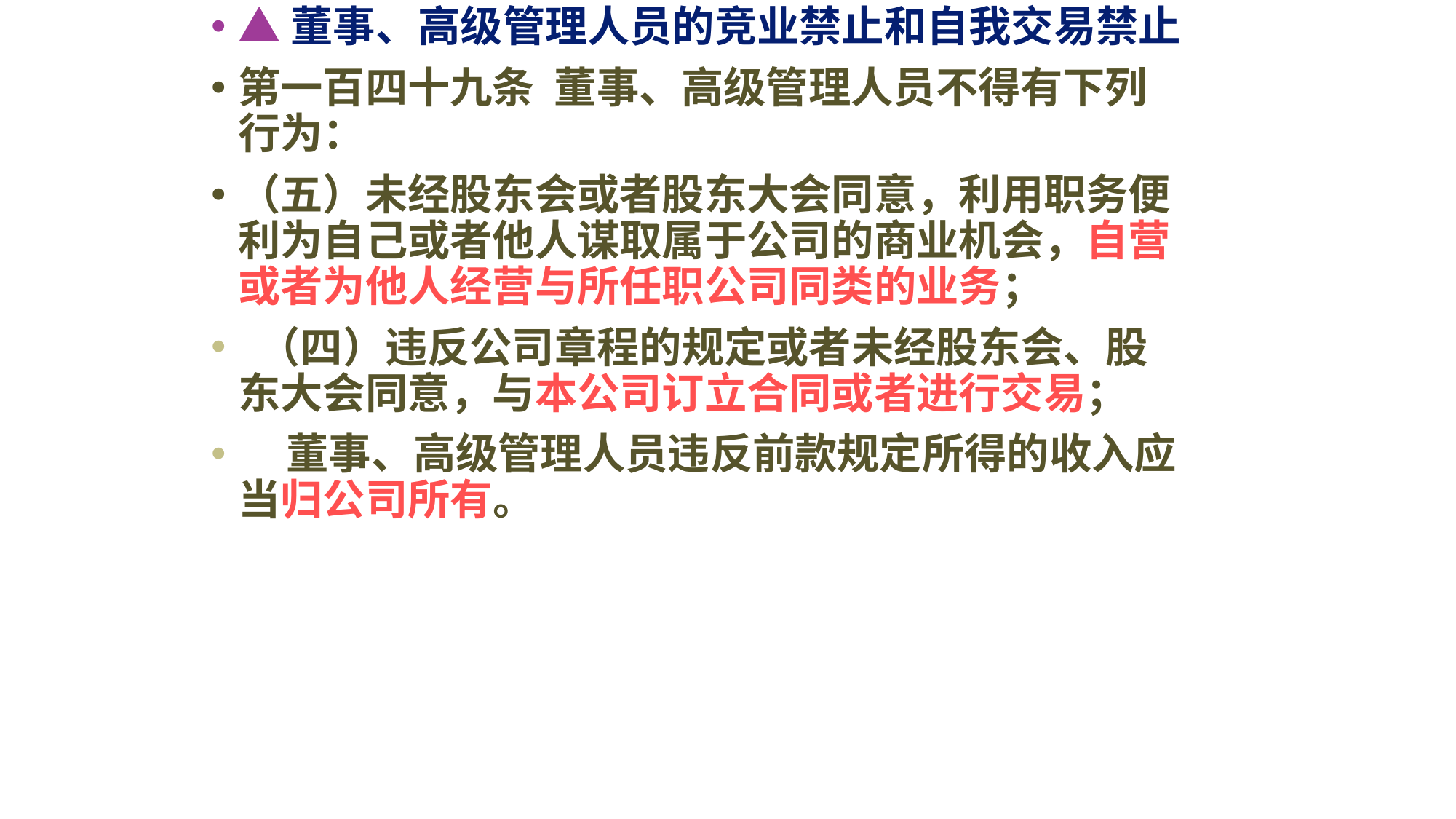

▲董事、高级管理人员的竞业禁止和自我交易禁止
第一百四十九条  董事、高级管理人员不得有下列行为：
（五）未经股东会或者股东大会同意，利用职务便利为自己或者他人谋取属于公司的商业机会，自营或者为他人经营与所任职公司同类的业务；
 （四）违反公司章程的规定或者未经股东会、股东大会同意，与本公司订立合同或者进行交易；
    董事、高级管理人员违反前款规定所得的收入应当归公司所有。